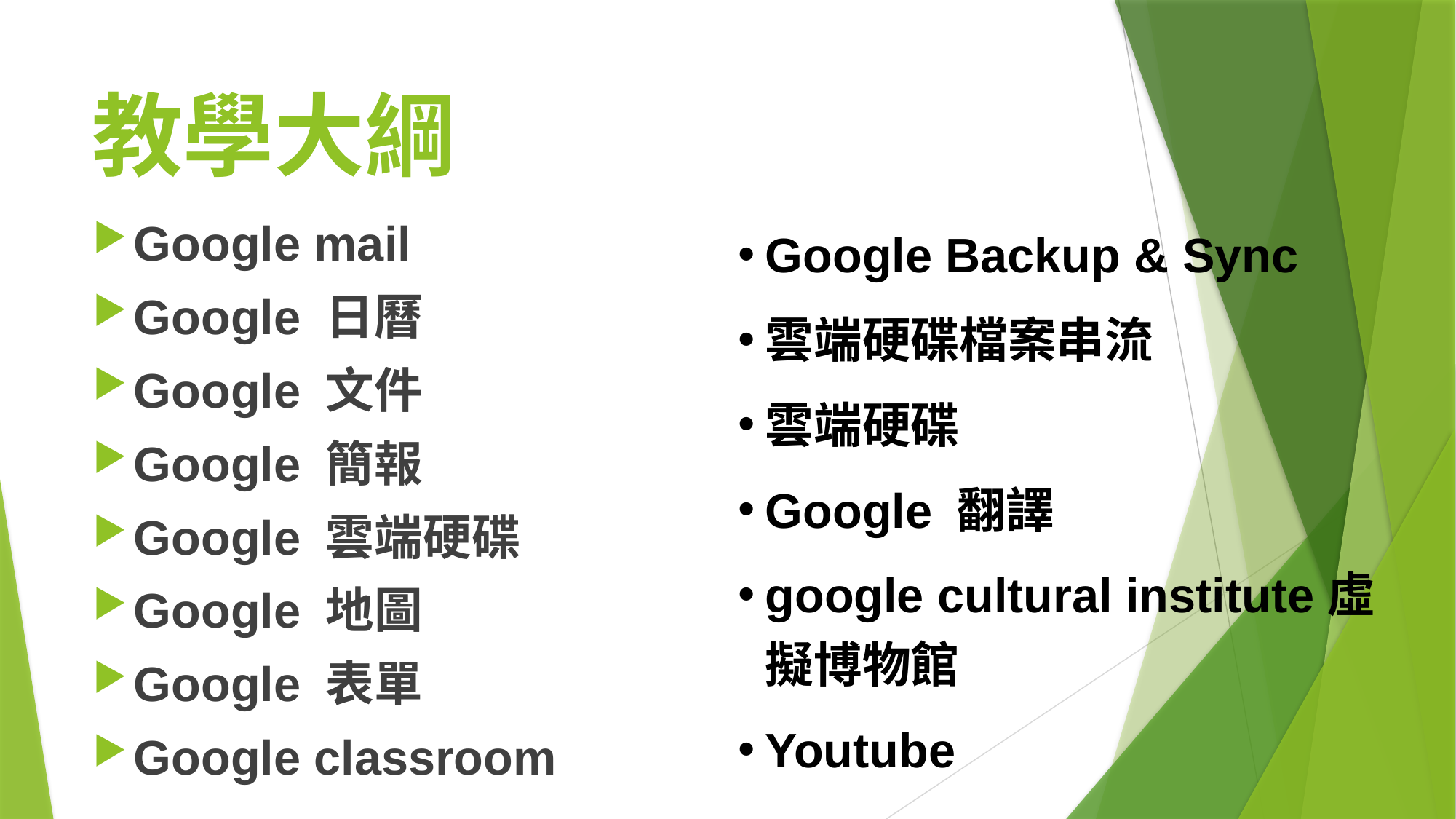

# 教學大綱
Google Backup & Sync
雲端硬碟檔案串流
雲端硬碟
Google 翻譯
google cultural institute虛擬博物館
Youtube
Google mail
Google 日曆
Google 文件
Google 簡報
Google 雲端硬碟
Google 地圖
Google 表單
Google classroom